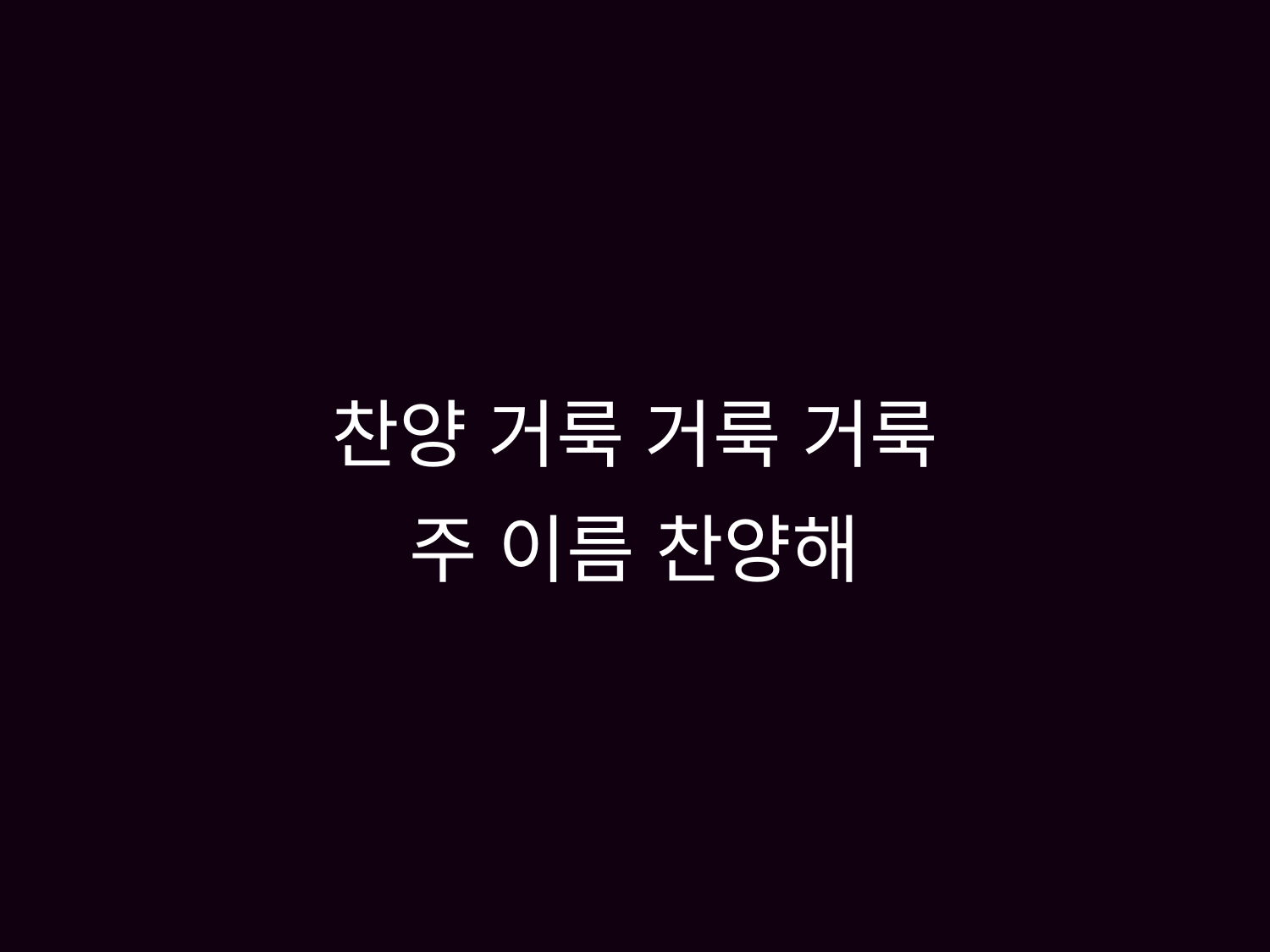

# 찬양 거룩 거룩 거룩 주 이름 찬양해